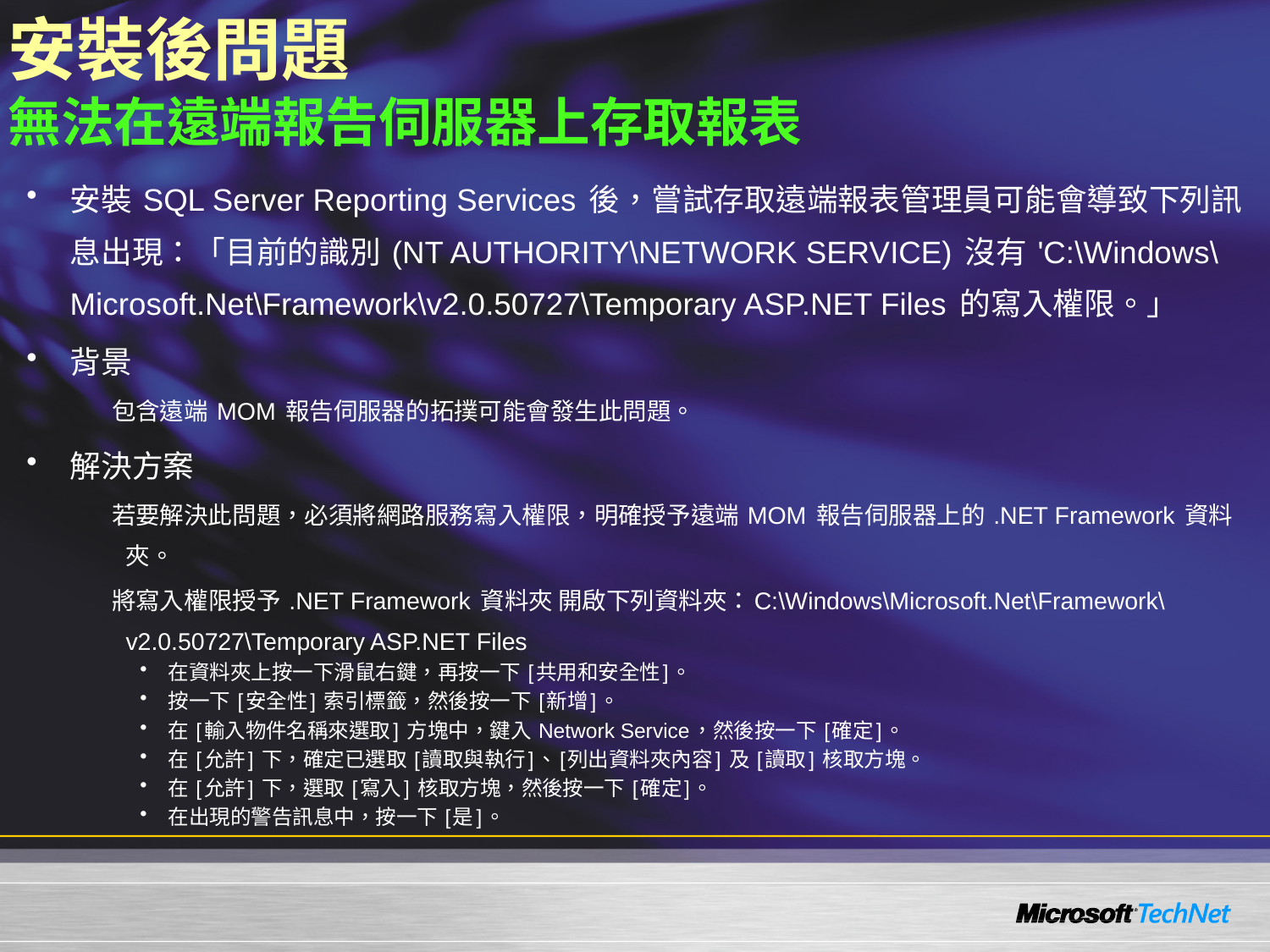

# 安裝後問題 無法在遠端報告伺服器上存取報表
安裝 SQL Server Reporting Services 後，嘗試存取遠端報表管理員可能會導致下列訊息出現：「目前的識別 (NT AUTHORITY\NETWORK SERVICE) 沒有 'C:\Windows\Microsoft.Net\Framework\v2.0.50727\Temporary ASP.NET Files 的寫入權限。」
背景
包含遠端 MOM 報告伺服器的拓撲可能會發生此問題。
解決方案
若要解決此問題，必須將網路服務寫入權限，明確授予遠端 MOM 報告伺服器上的 .NET Framework 資料夾。
將寫入權限授予 .NET Framework 資料夾 開啟下列資料夾：C:\Windows\Microsoft.Net\Framework\ v2.0.50727\Temporary ASP.NET Files
在資料夾上按一下滑鼠右鍵，再按一下 [共用和安全性]。
按一下 [安全性] 索引標籤，然後按一下 [新增]。
在 [輸入物件名稱來選取] 方塊中，鍵入 Network Service，然後按一下 [確定]。
在 [允許] 下，確定已選取 [讀取與執行]、[列出資料夾內容] 及 [讀取] 核取方塊。
在 [允許] 下，選取 [寫入] 核取方塊，然後按一下 [確定]。
在出現的警告訊息中，按一下 [是]。